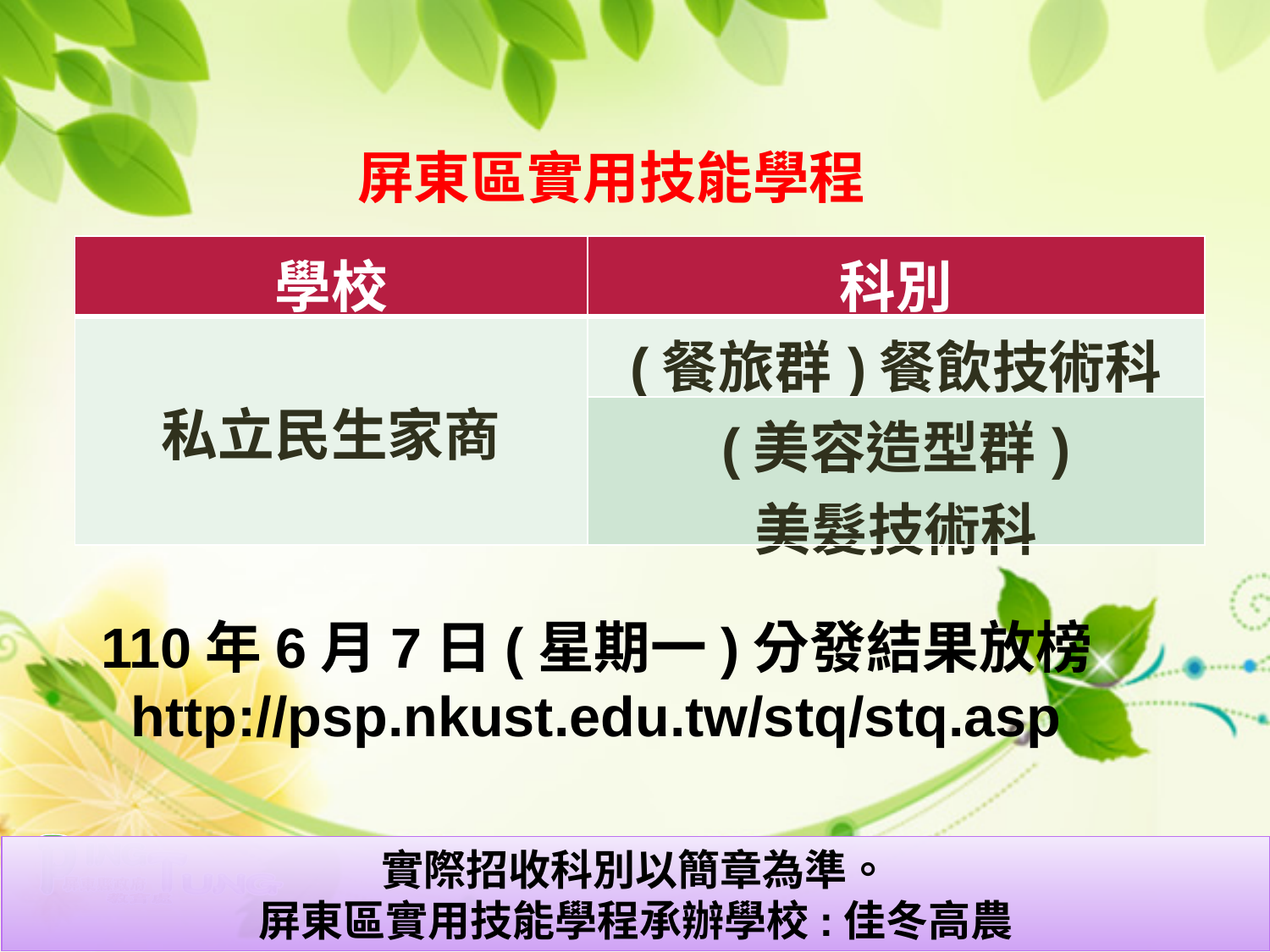

屏東區實用技能學程
| 學校 | 科別 |
| --- | --- |
| 私立民生家商 | (餐旅群)餐飲技術科 |
|  | (美容造型群) 美髮技術科 |
110年6月7日(星期一)分發結果放榜
http://psp.nkust.edu.tw/stq/stq.asp
實際招收科別以簡章為準。
屏東區實用技能學程承辦學校:佳冬高農